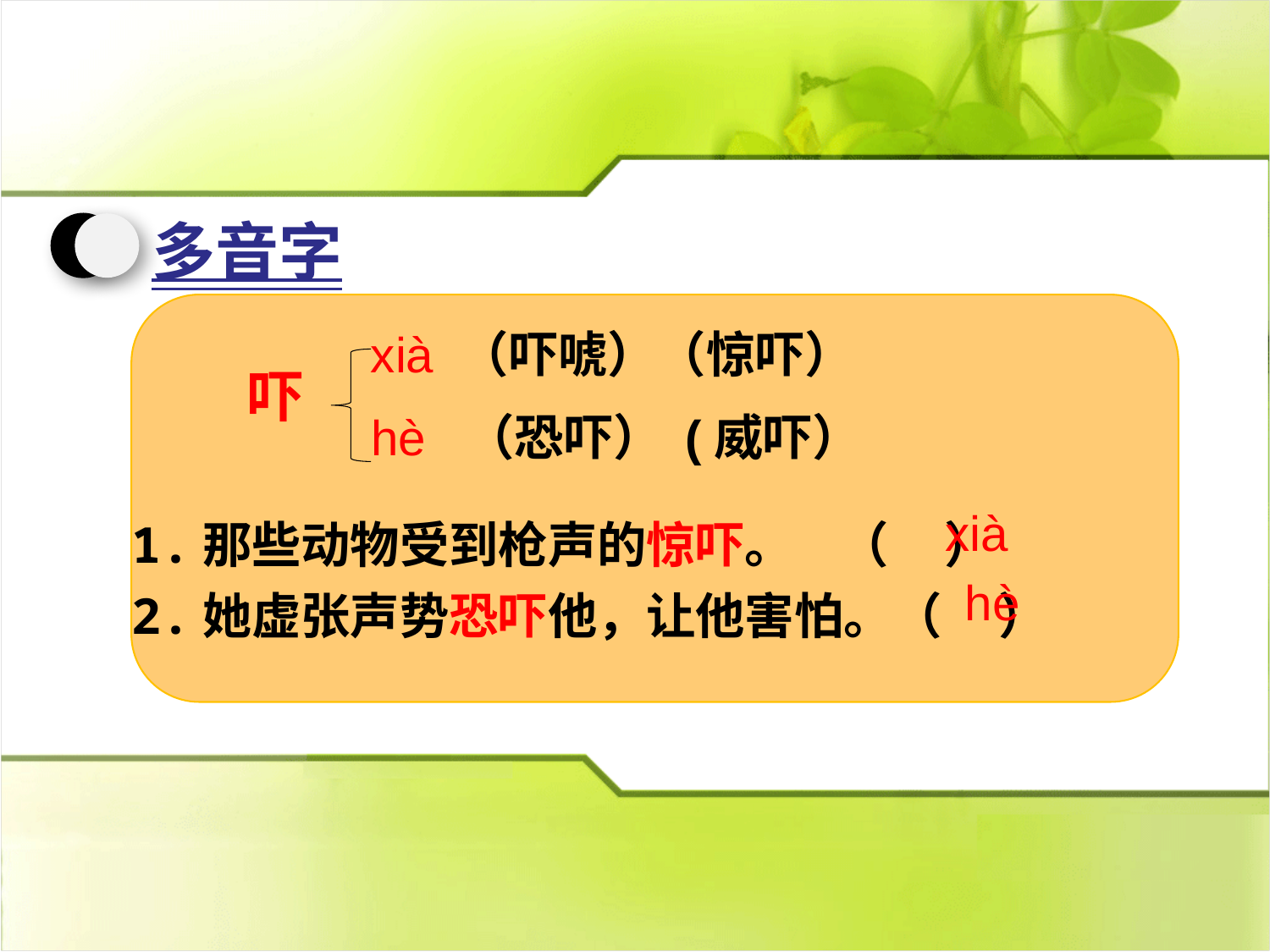

多音字

   xià （吓唬）（惊吓）
   hè  （恐吓） (威吓）

吓
1.那些动物受到枪声的惊吓。    （     ）
2.她虚张声势恐吓他，让他害怕。（     ）
xià
hè